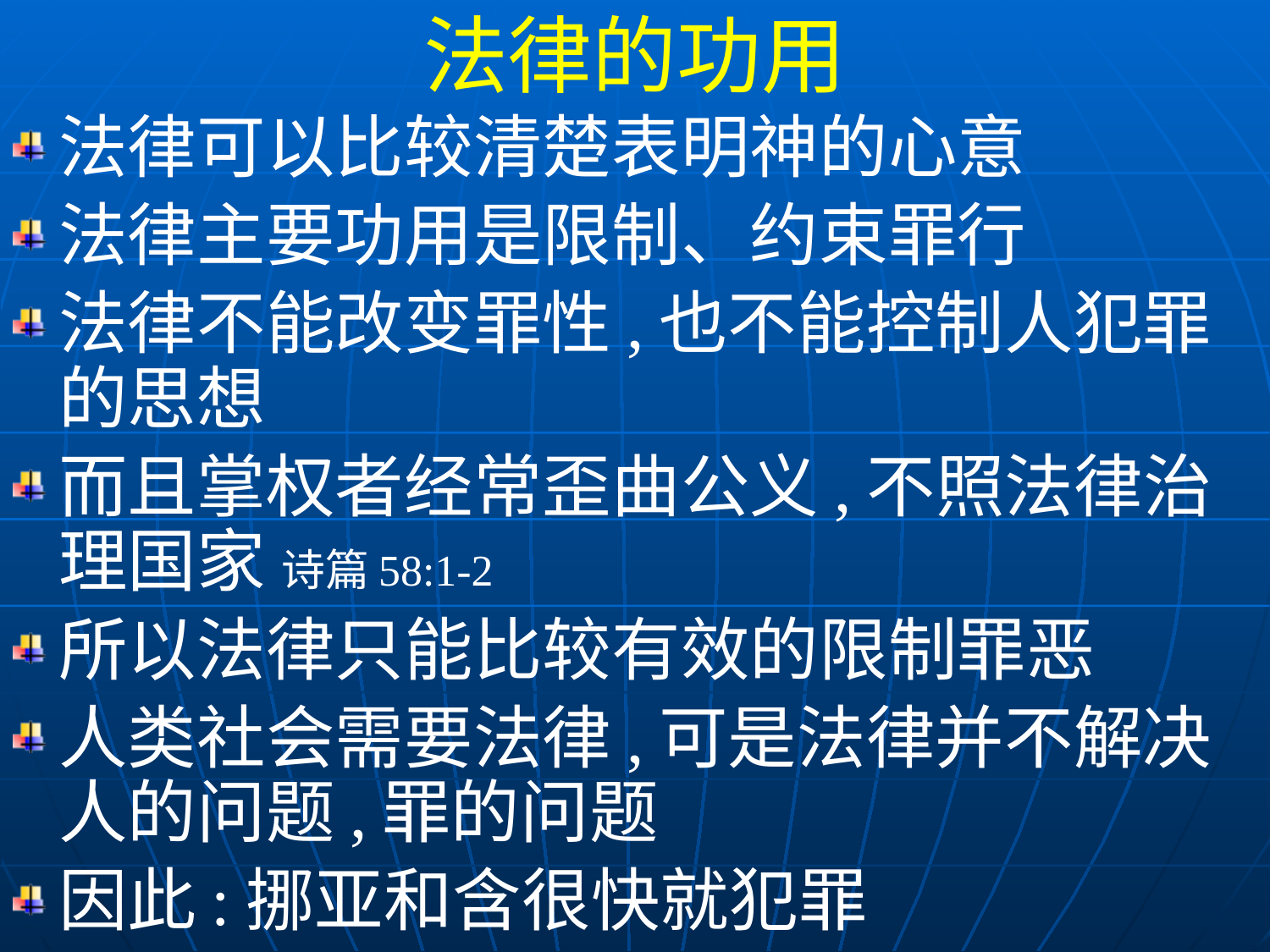

法律的功用
法律可以比较清楚表明神的心意
法律主要功用是限制、约束罪行
法律不能改变罪性,也不能控制人犯罪的思想
而且掌权者经常歪曲公义,不照法律治理国家 诗篇58:1-2
所以法律只能比较有效的限制罪恶
人类社会需要法律,可是法律并不解决人的问题,罪的问题
因此:挪亚和含很快就犯罪